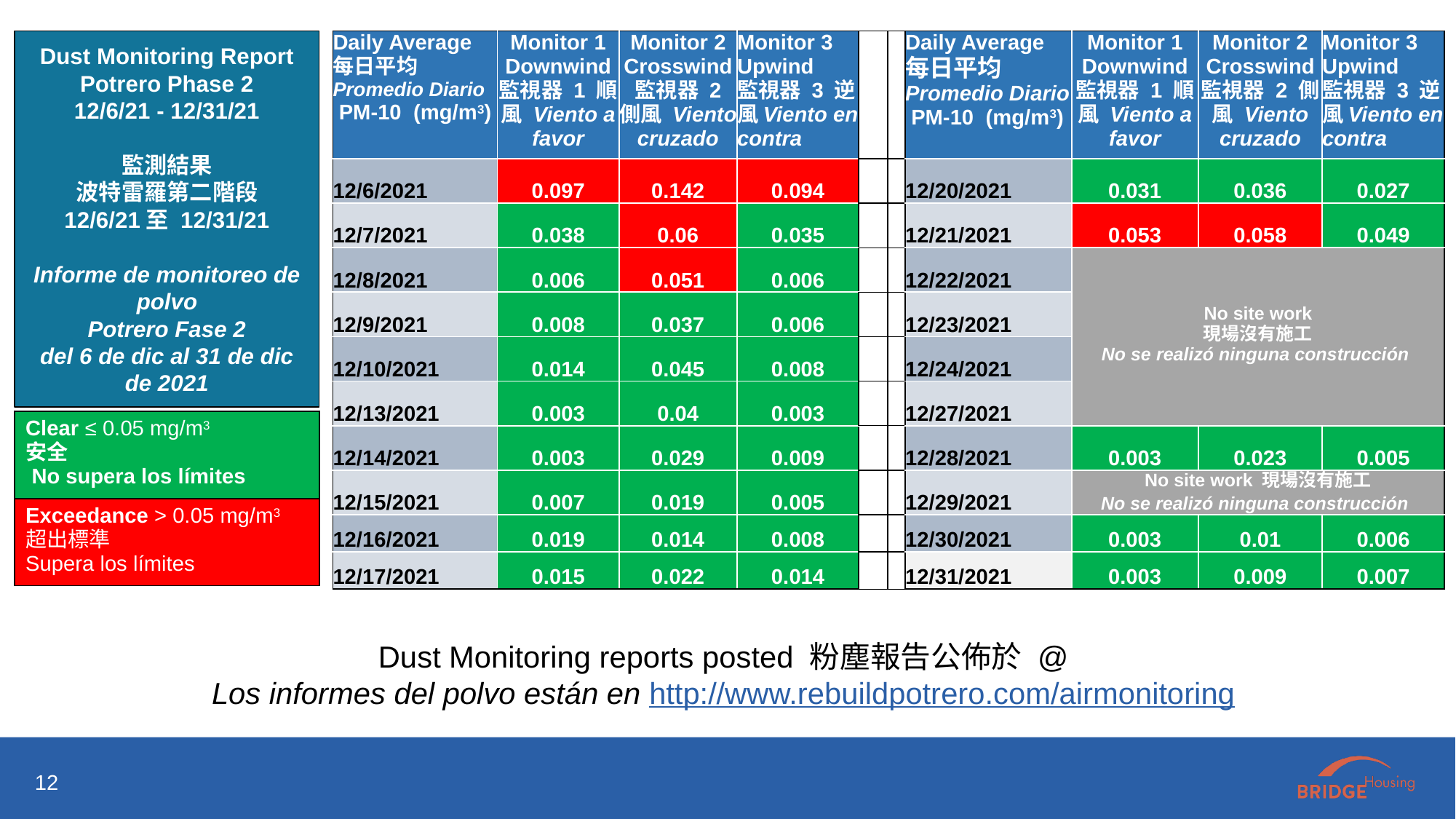

| Daily Average 每日平均 Promedio Diario PM-10 (mg/m3) | Monitor 1 Downwind 監視器 1 順風 Viento a favor | Monitor 2 Crosswind 監視器 2 側風 Viento cruzado | Monitor 3 Upwind 監視器 3 逆風Viento en contra |  |  | Daily Average 每日平均 Promedio Diario PM-10 (mg/m3) | Monitor 1 Downwind 監視器 1 順風 Viento a favor | Monitor 2 Crosswind 監視器 2 側風 Viento cruzado | Monitor 3 Upwind 監視器 3 逆風Viento en contra |
| --- | --- | --- | --- | --- | --- | --- | --- | --- | --- |
| 12/6/2021 | 0.097 | 0.142 | 0.094 |  |  | 12/20/2021 | 0.031 | 0.036 | 0.027 |
| 12/7/2021 | 0.038 | 0.06 | 0.035 |  |  | 12/21/2021 | 0.053 | 0.058 | 0.049 |
| 12/8/2021 | 0.006 | 0.051 | 0.006 |  |  | 12/22/2021 | No site work 現場沒有施工 No se realizó ninguna construcción |  |  |
| 12/9/2021 | 0.008 | 0.037 | 0.006 |  |  | 12/23/2021 |  |  |  |
| 12/10/2021 | 0.014 | 0.045 | 0.008 |  |  | 12/24/2021 |  |  |  |
| 12/13/2021 | 0.003 | 0.04 | 0.003 |  |  | 12/27/2021 |  |  |  |
| 12/14/2021 | 0.003 | 0.029 | 0.009 |  |  | 12/28/2021 | 0.003 | 0.023 | 0.005 |
| 12/15/2021 | 0.007 | 0.019 | 0.005 |  |  | 12/29/2021 | No site work 現場沒有施工 No se realizó ninguna construcción |  |  |
| 12/16/2021 | 0.019 | 0.014 | 0.008 |  |  | 12/30/2021 | 0.003 | 0.01 | 0.006 |
| 12/17/2021 | 0.015 | 0.022 | 0.014 |  |  | 12/31/2021 | 0.003 | 0.009 | 0.007 |
Dust Monitoring Report
Potrero Phase 2
12/6/21 - 12/31/21

監測結果
波特雷羅第二階段
12/6/21至 12/31/21

Informe de monitoreo de polvo
Potrero Fase 2
del 6 de dic al 31 de dic de 2021
#
| Clear ≤ 0.05 mg/m3 安全 No supera los límites |
| --- |
| Exceedance > 0.05 mg/m3 超出標準 Supera los límites |
Background
Concentration
Dust Monitoring reports posted 粉塵報告公佈於 @
Los informes del polvo están en http://www.rebuildpotrero.com/airmonitoring